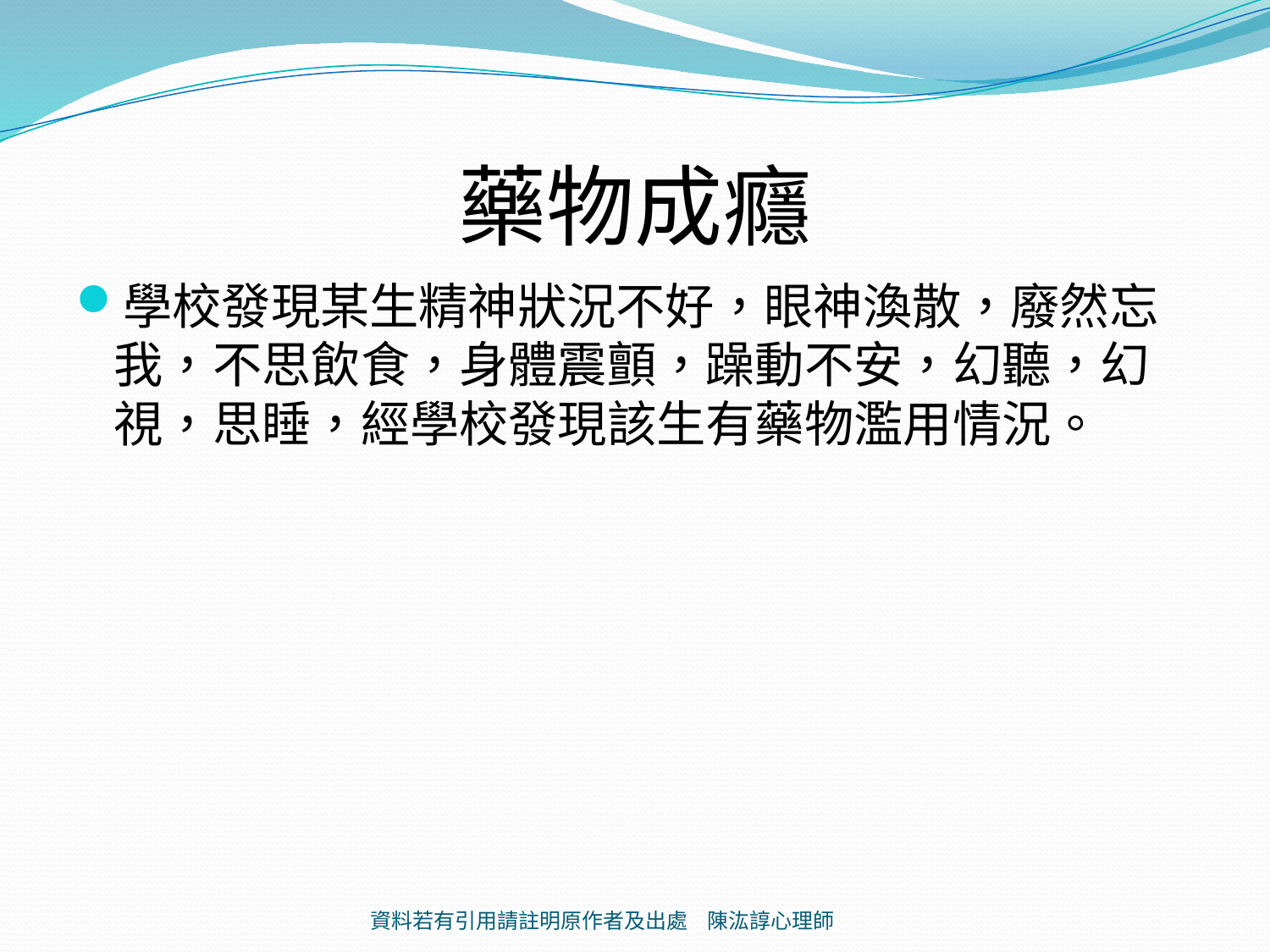

# 藥物成癮
學校發現某生精神狀況不好，眼神渙散，廢然忘我，不思飲食，身體震顫，躁動不安，幻聽，幻視，思睡，經學校發現該生有藥物濫用情況。
資料若有引用請註明原作者及出處   陳汯諄心理師